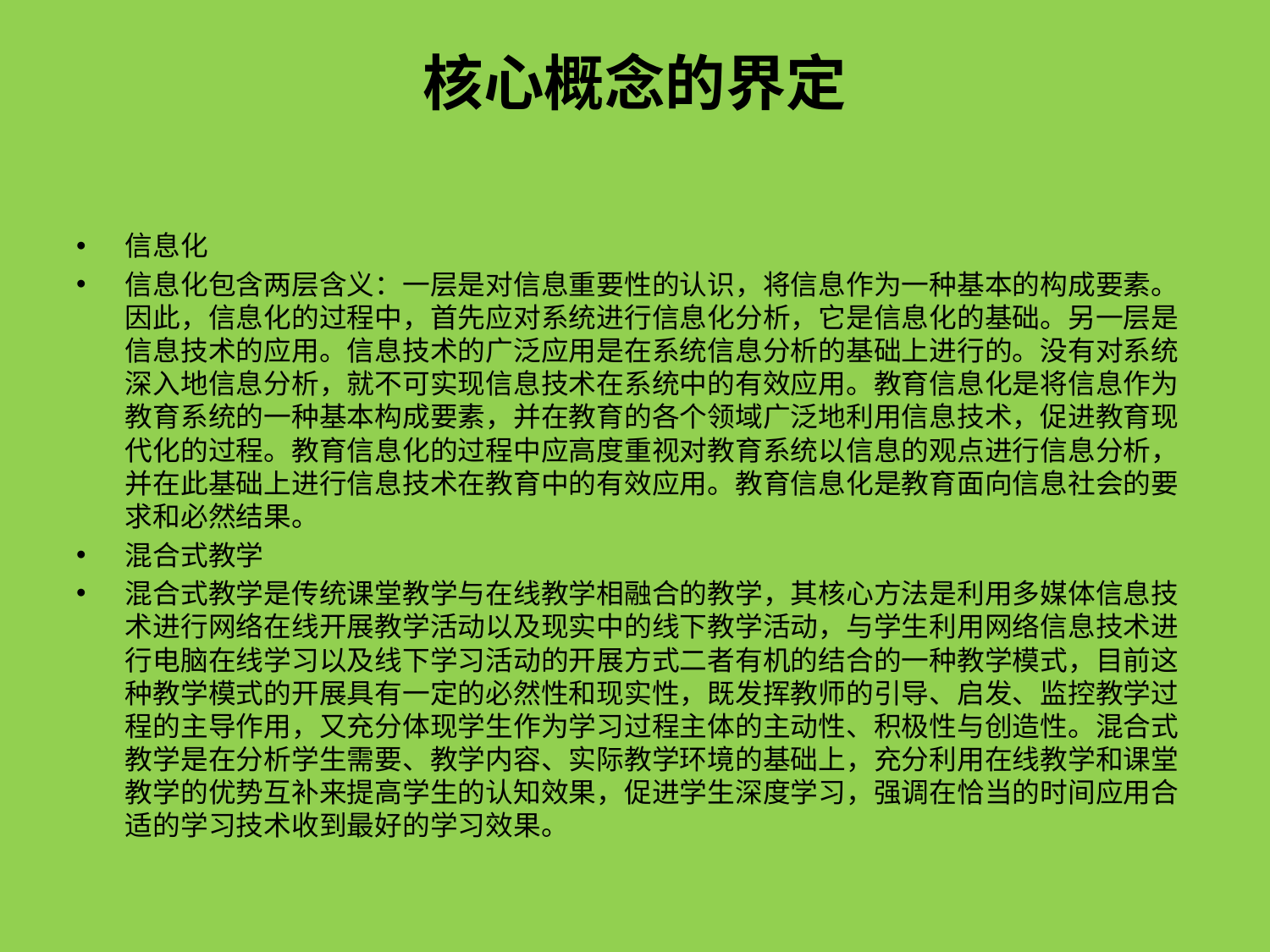

# 核心概念的界定
信息化
信息化包含两层含义：一层是对信息重要性的认识，将信息作为一种基本的构成要素。因此，信息化的过程中，首先应对系统进行信息化分析，它是信息化的基础。另一层是信息技术的应用。信息技术的广泛应用是在系统信息分析的基础上进行的。没有对系统深入地信息分析，就不可实现信息技术在系统中的有效应用。教育信息化是将信息作为教育系统的一种基本构成要素，并在教育的各个领域广泛地利用信息技术，促进教育现代化的过程。教育信息化的过程中应高度重视对教育系统以信息的观点进行信息分析，并在此基础上进行信息技术在教育中的有效应用。教育信息化是教育面向信息社会的要求和必然结果。
混合式教学
混合式教学是传统课堂教学与在线教学相融合的教学，其核心方法是利用多媒体信息技术进行网络在线开展教学活动以及现实中的线下教学活动，与学生利用网络信息技术进行电脑在线学习以及线下学习活动的开展方式二者有机的结合的一种教学模式，目前这种教学模式的开展具有一定的必然性和现实性，既发挥教师的引导、启发、监控教学过程的主导作用，又充分体现学生作为学习过程主体的主动性、积极性与创造性。混合式教学是在分析学生需要、教学内容、实际教学环境的基础上，充分利用在线教学和课堂教学的优势互补来提高学生的认知效果，促进学生深度学习，强调在恰当的时间应用合适的学习技术收到最好的学习效果。